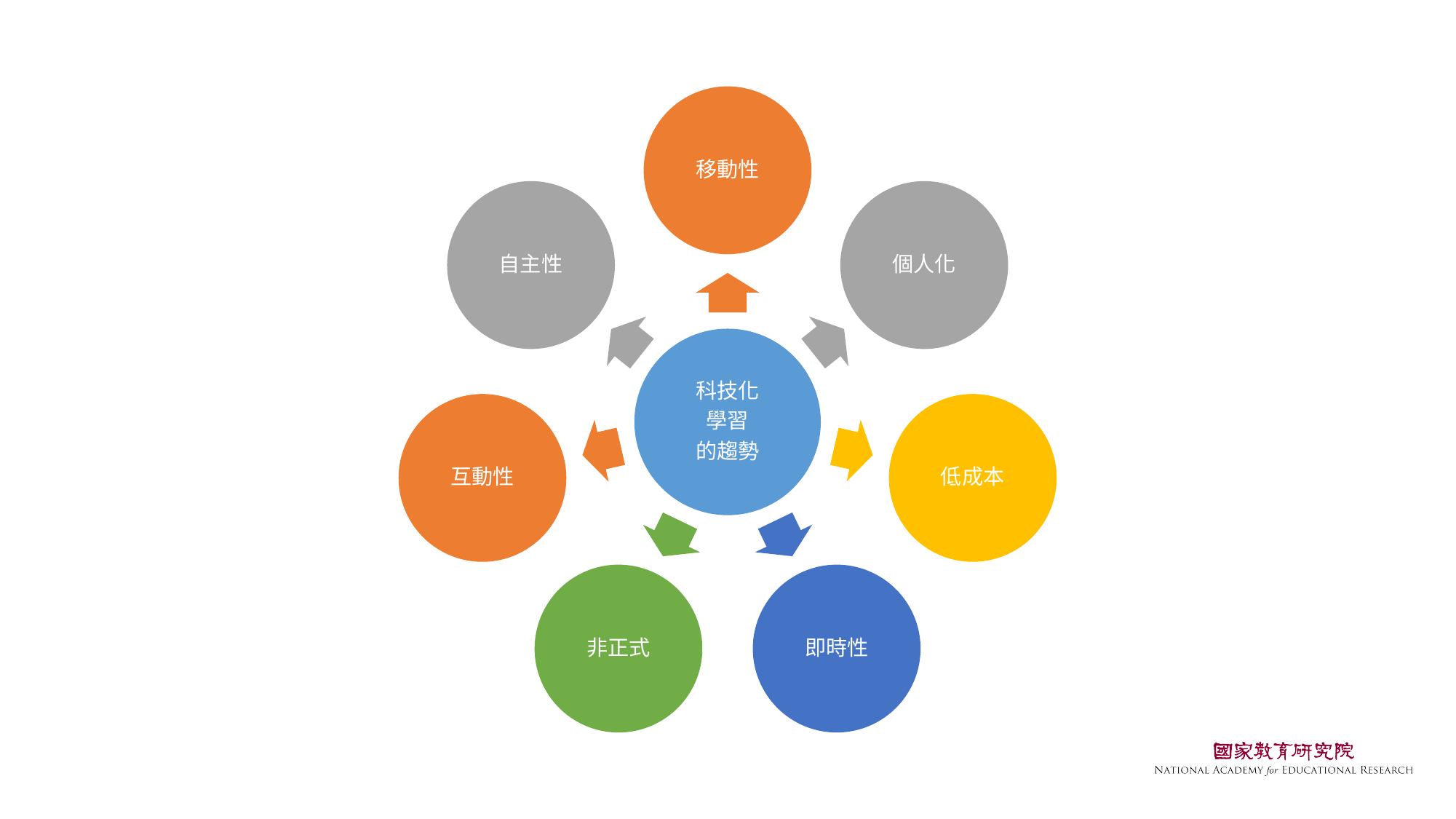

科技化
學習
的趨勢

移動性

個人化

低成本

即時性

非正式

互動性

自主性